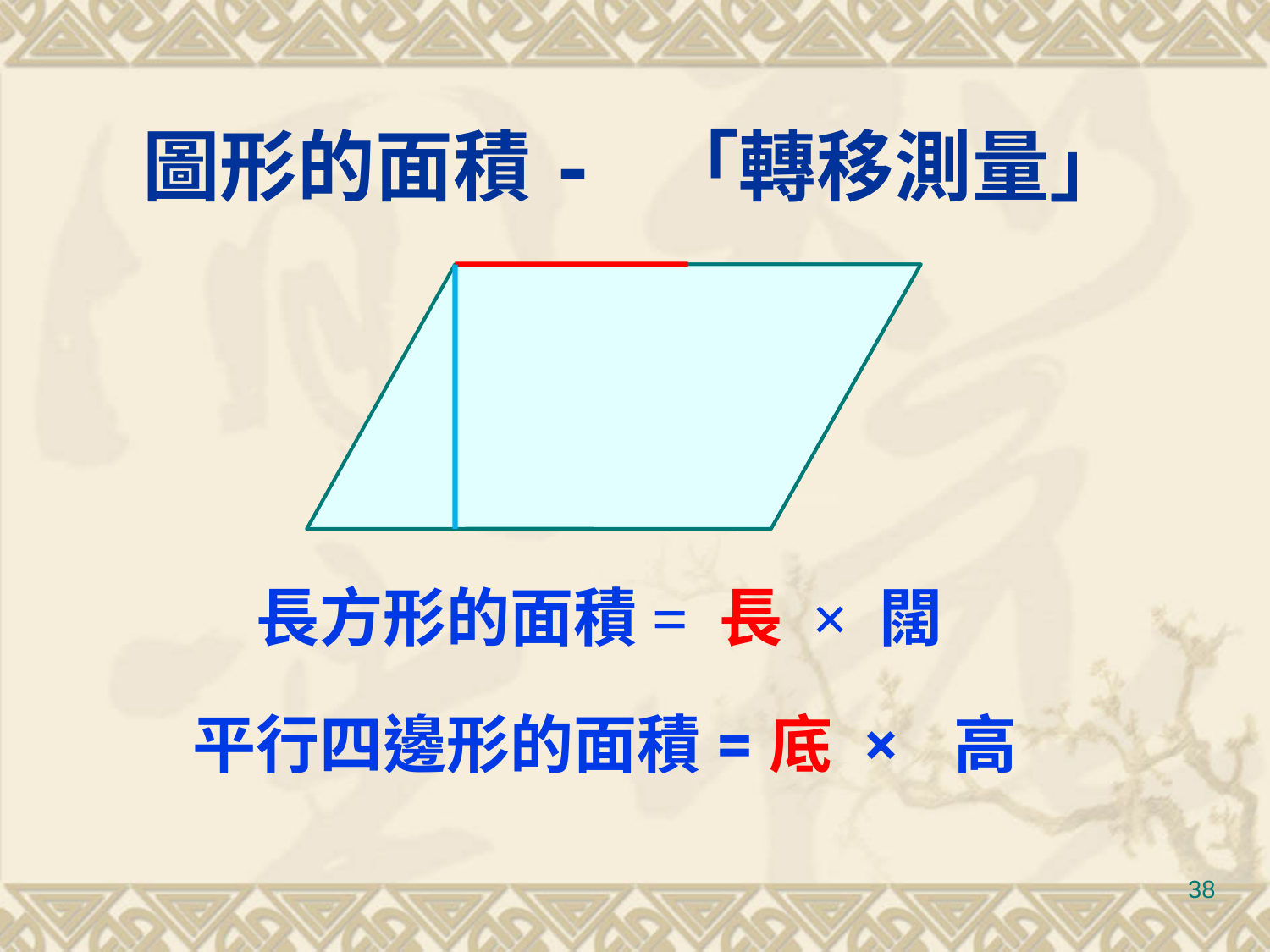

# 圖形的面積- 「轉移測量」

長方形的面積= 長 × 闊
平行四邊形的面積=底 × 高
38